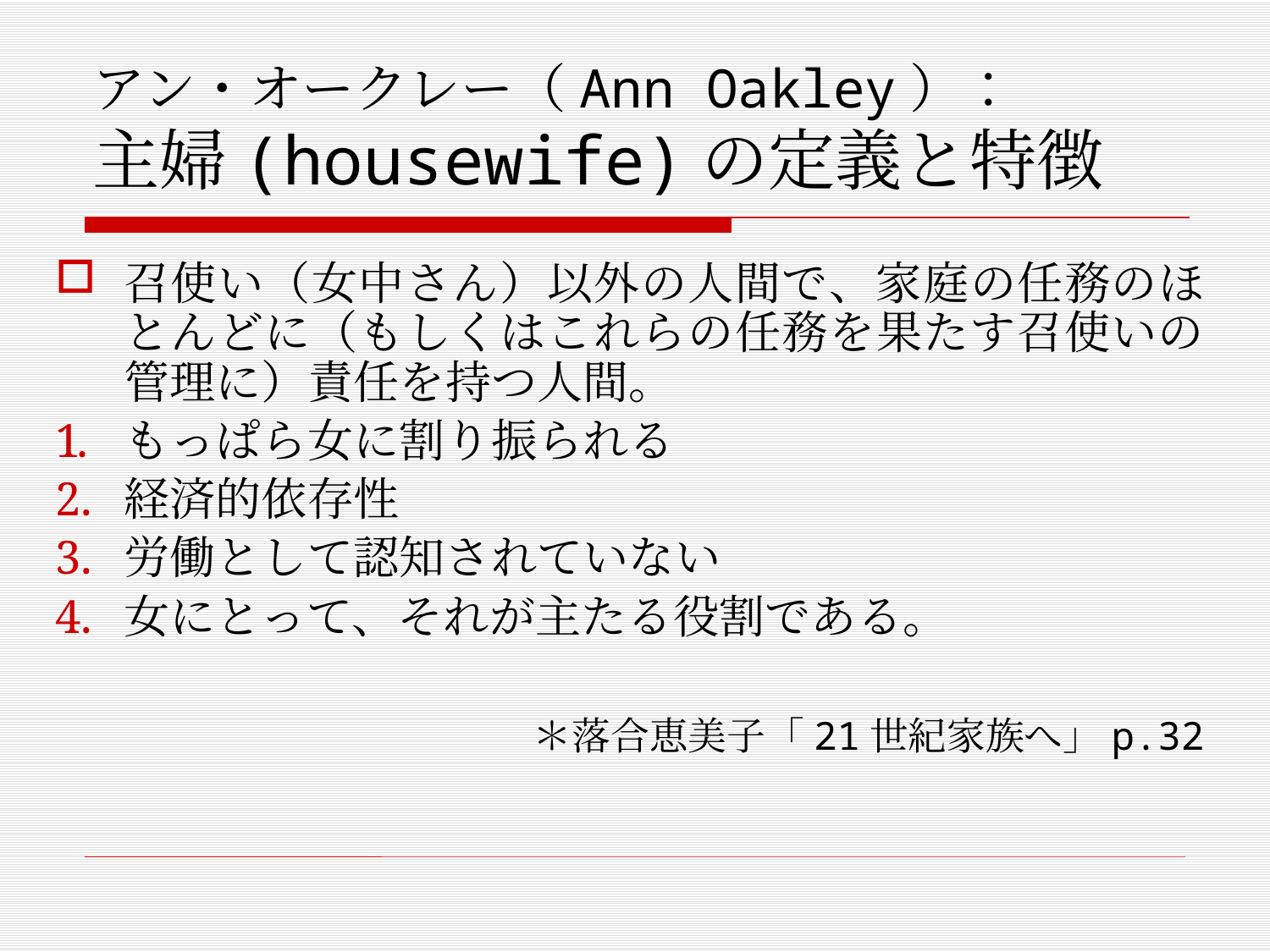

# アン・オークレー（Ann Oakley）： 主婦(housewife)の定義と特徴
召使い（女中さん）以外の人間で、家庭の任務のほとんどに（もしくはこれらの任務を果たす召使いの管理に）責任を持つ人間。
もっぱら女に割り振られる
経済的依存性
労働として認知されていない
女にとって、それが主たる役割である。

　＊落合恵美子「21世紀家族へ」p.32